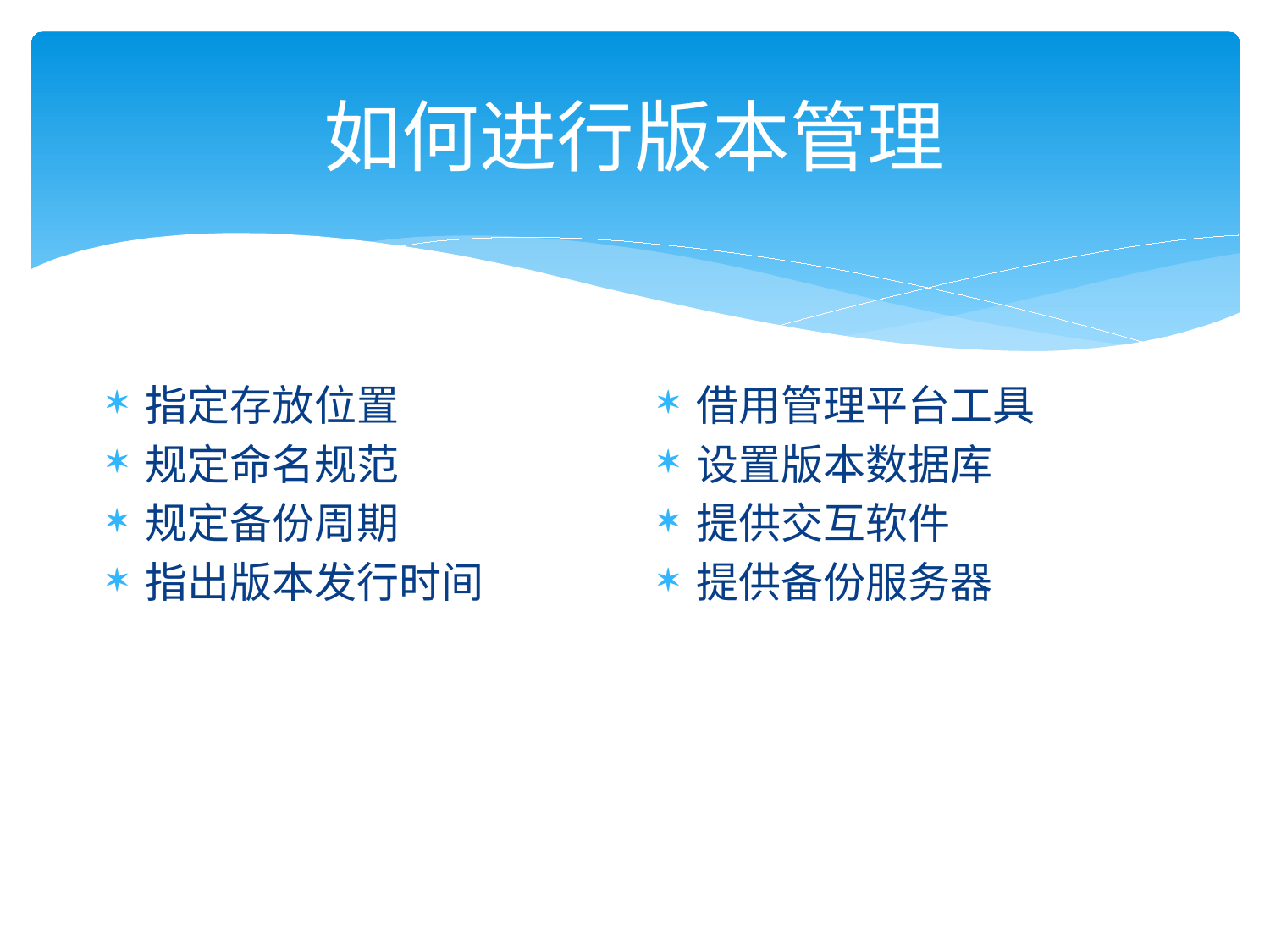

# 如何进行版本管理
指定存放位置
规定命名规范
规定备份周期
指出版本发行时间
借用管理平台工具
设置版本数据库
提供交互软件
提供备份服务器